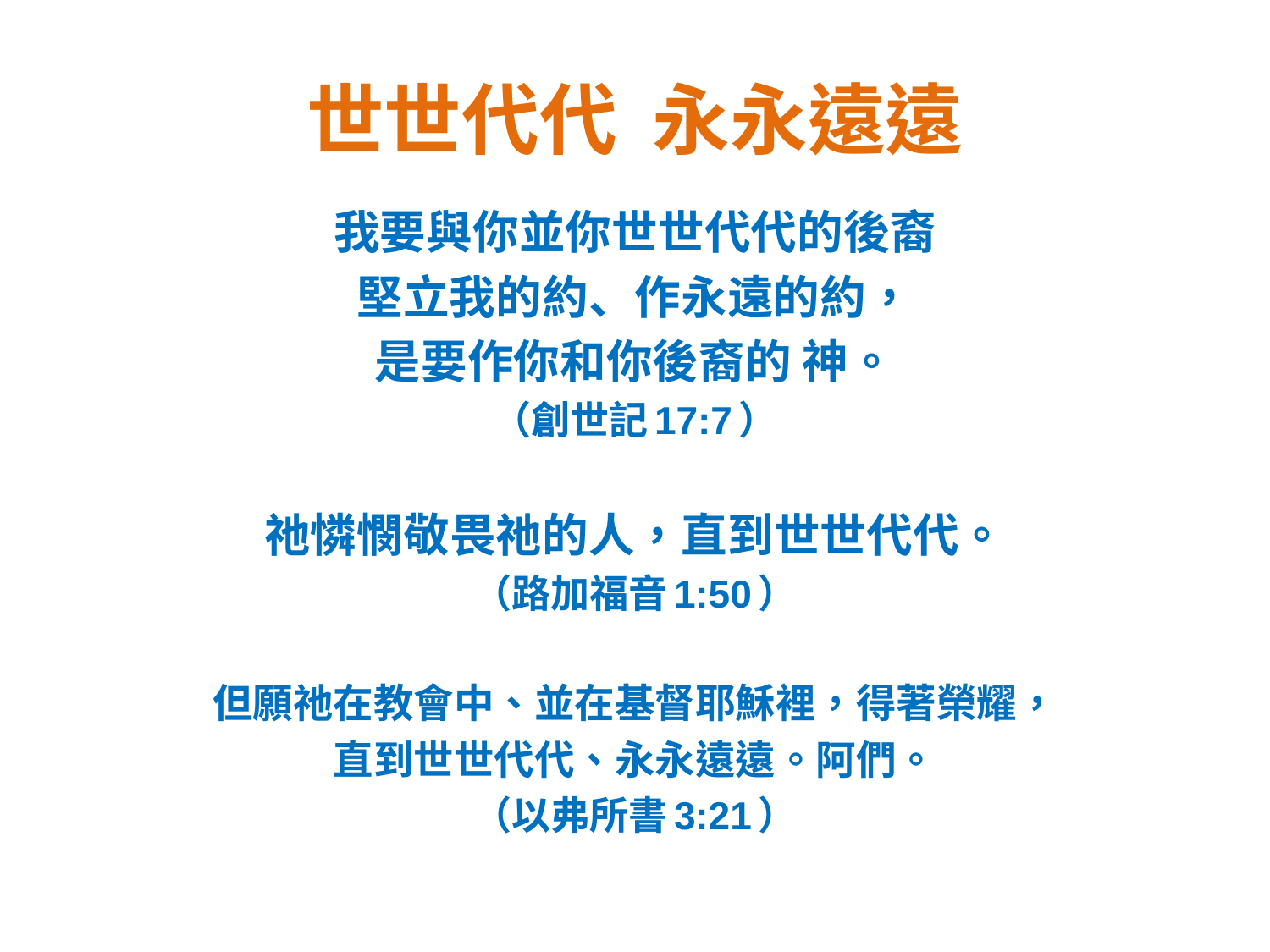

# 世世代代  永永遠遠
我要與你並你世世代代的後裔
堅立我的約、作永遠的約，
是要作你和你後裔的 神。
（創世記17:7）

祂憐憫敬畏祂的人，直到世世代代。
（路加福音1:50）

但願祂在教會中、並在基督耶穌裡，得著榮耀，
直到世世代代、永永遠遠。阿們。
（以弗所書3:21）